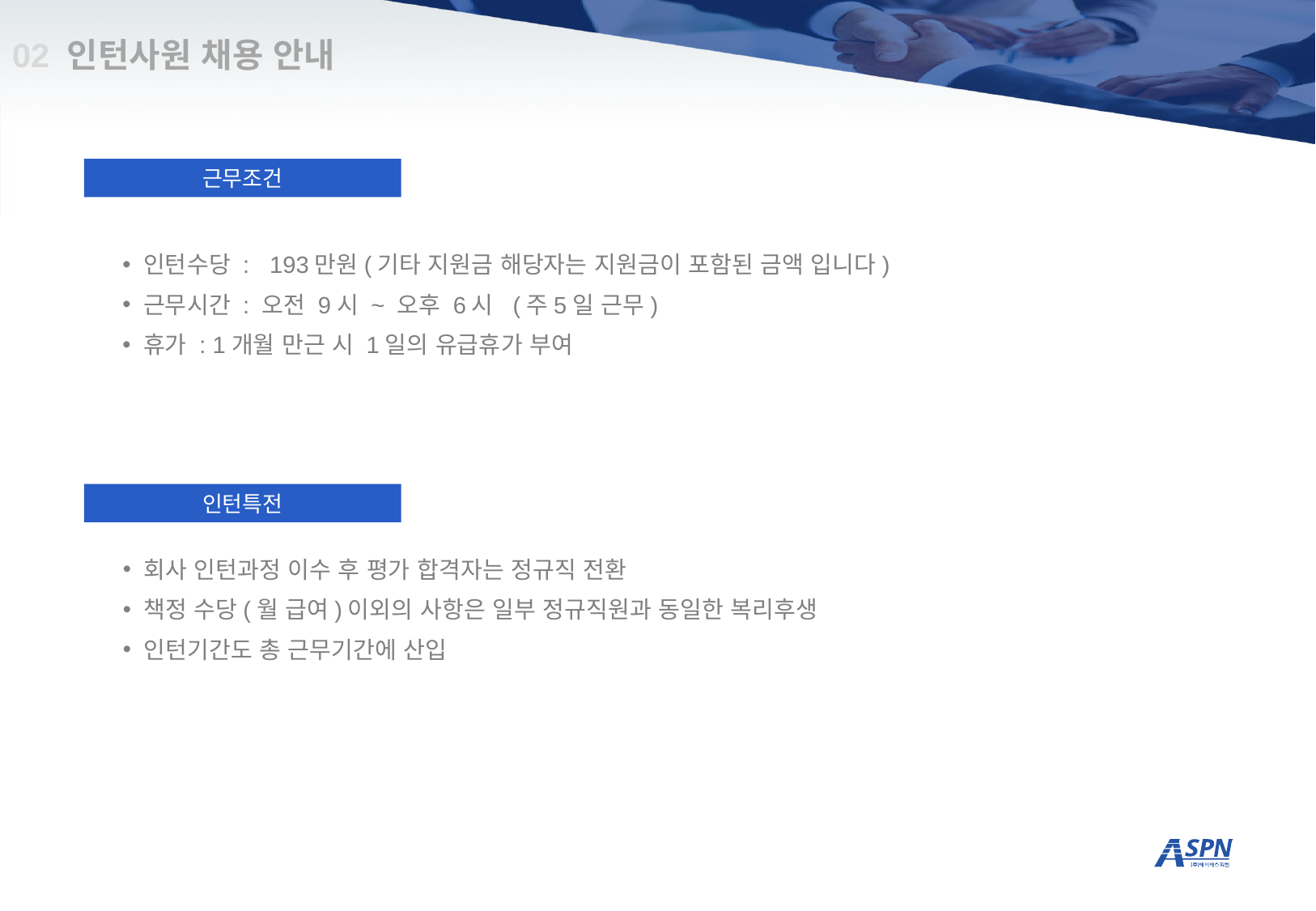

02 인턴사원 채용 안내
근무조건
 인턴수당 :   193만원(기타 지원금 해당자는 지원금이 포함된 금액 입니다)
 근무시간 : 오전 9시 ~ 오후 6시  (주5일 근무)
 휴가 : 1개월 만근 시 1일의 유급휴가 부여
인턴특전
 회사 인턴과정 이수 후 평가 합격자는 정규직 전환
 책정 수당(월 급여)이외의 사항은 일부 정규직원과 동일한 복리후생
 인턴기간도 총 근무기간에 산입